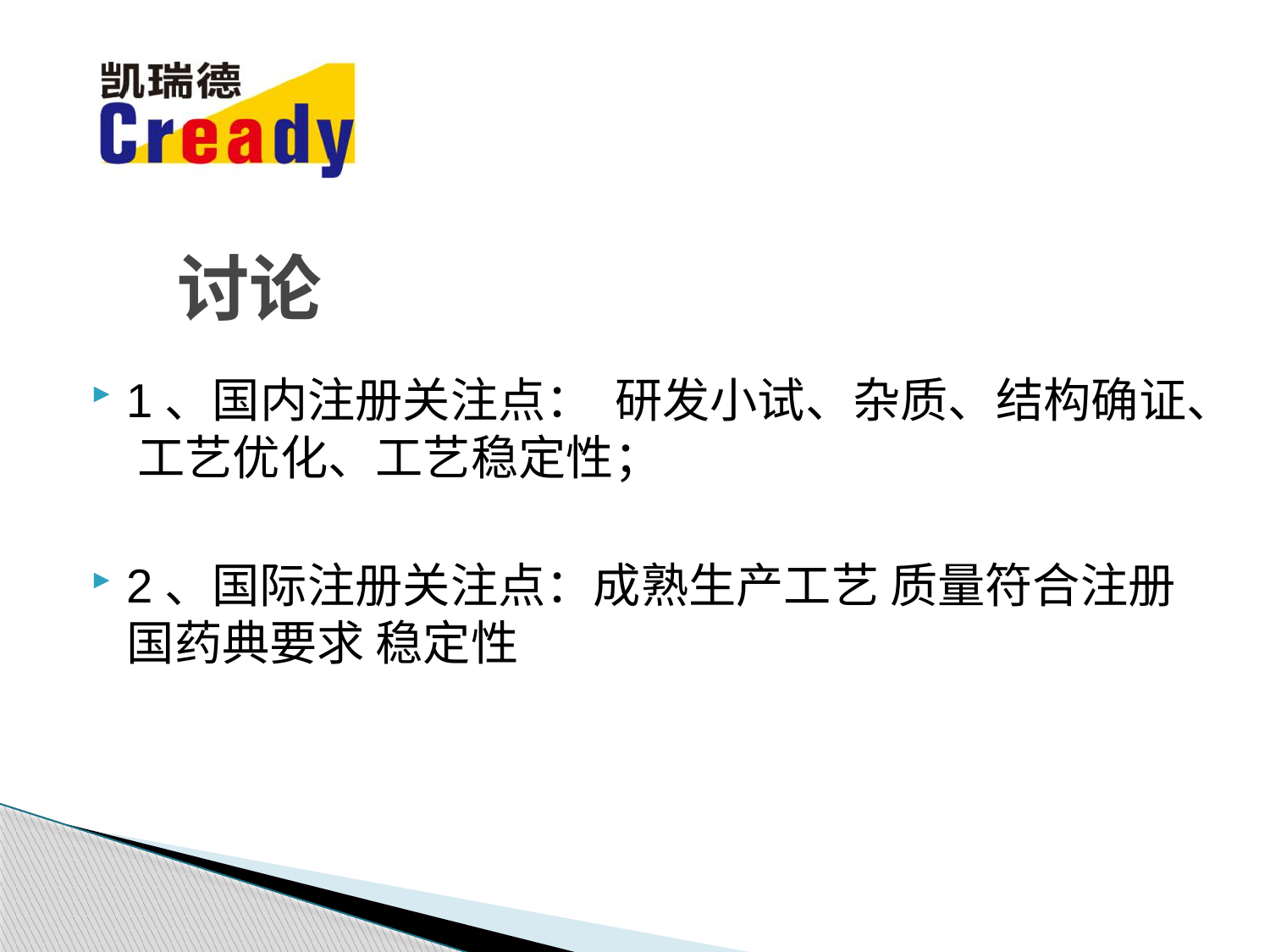

# 讨论
1、国内注册关注点：  研发小试、杂质、结构确证、 工艺优化、工艺稳定性；

2、国际注册关注点：成熟生产工艺 质量符合注册国药典要求 稳定性